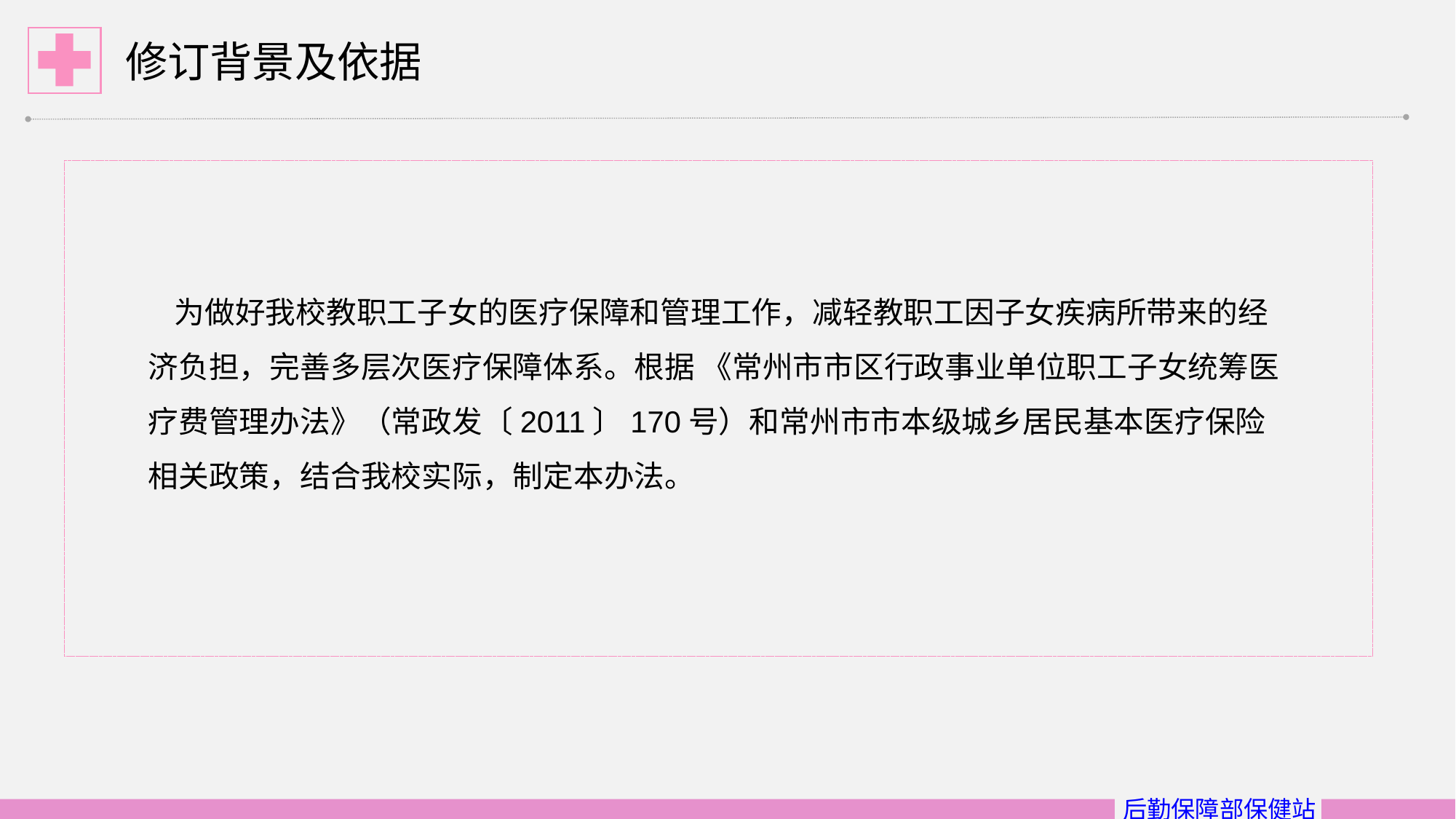

修订背景及依据

   为做好我校教职工子女的医疗保障和管理工作，减轻教职工因子女疾病所带来的经济负担，完善多层次医疗保障体系。根据 《常州市市区行政事业单位职工子女统筹医疗费管理办法》（常政发〔2011〕170号）和常州市市本级城乡居民基本医疗保险相关政策，结合我校实际，制定本办法。
后勤保障部保健站